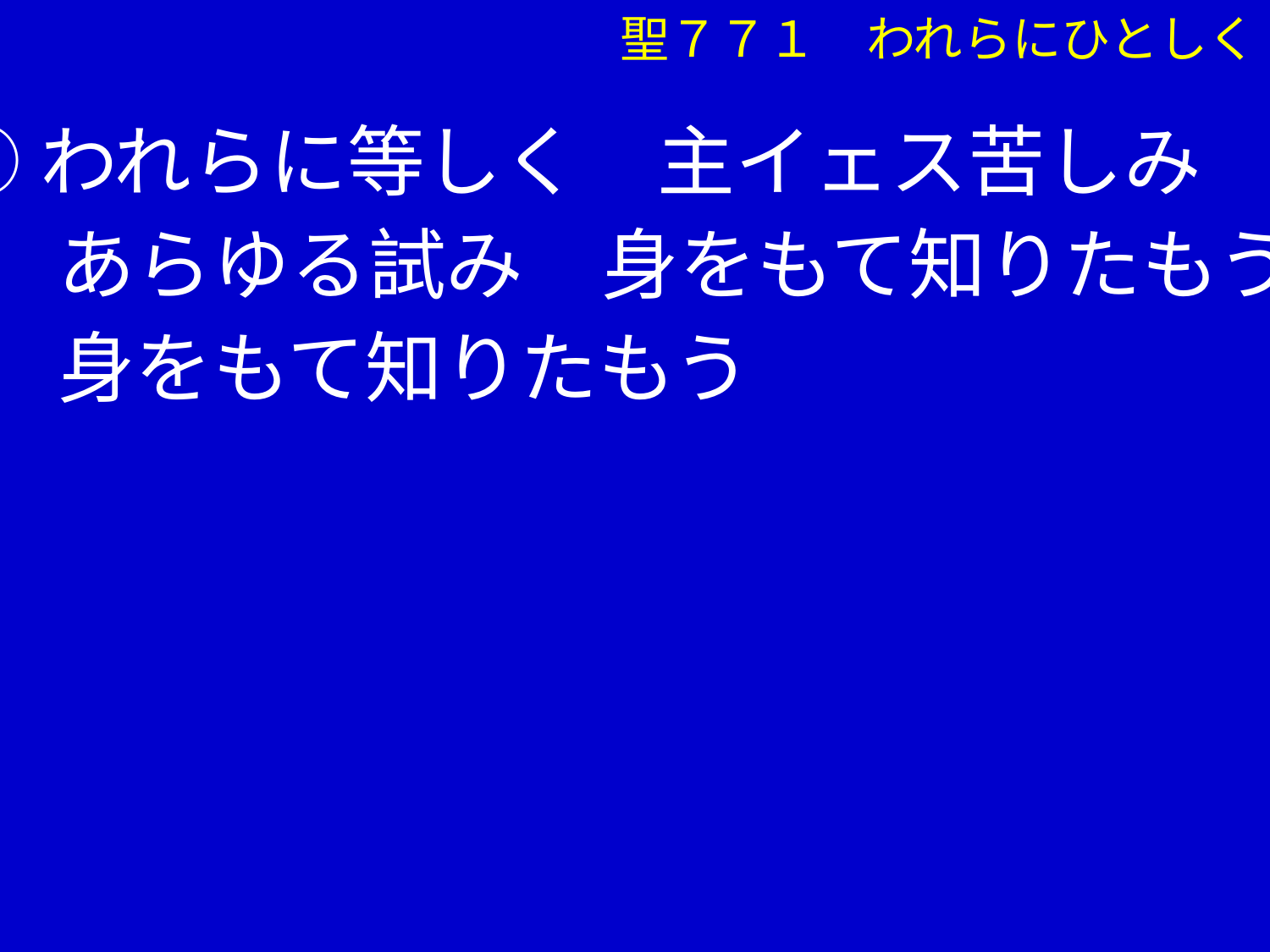

聖７７１　われらにひとしく
①われらに等しく　主イェス苦しみ
 　あらゆる試み　身をもて知りたもう
 　身をもて知りたもう